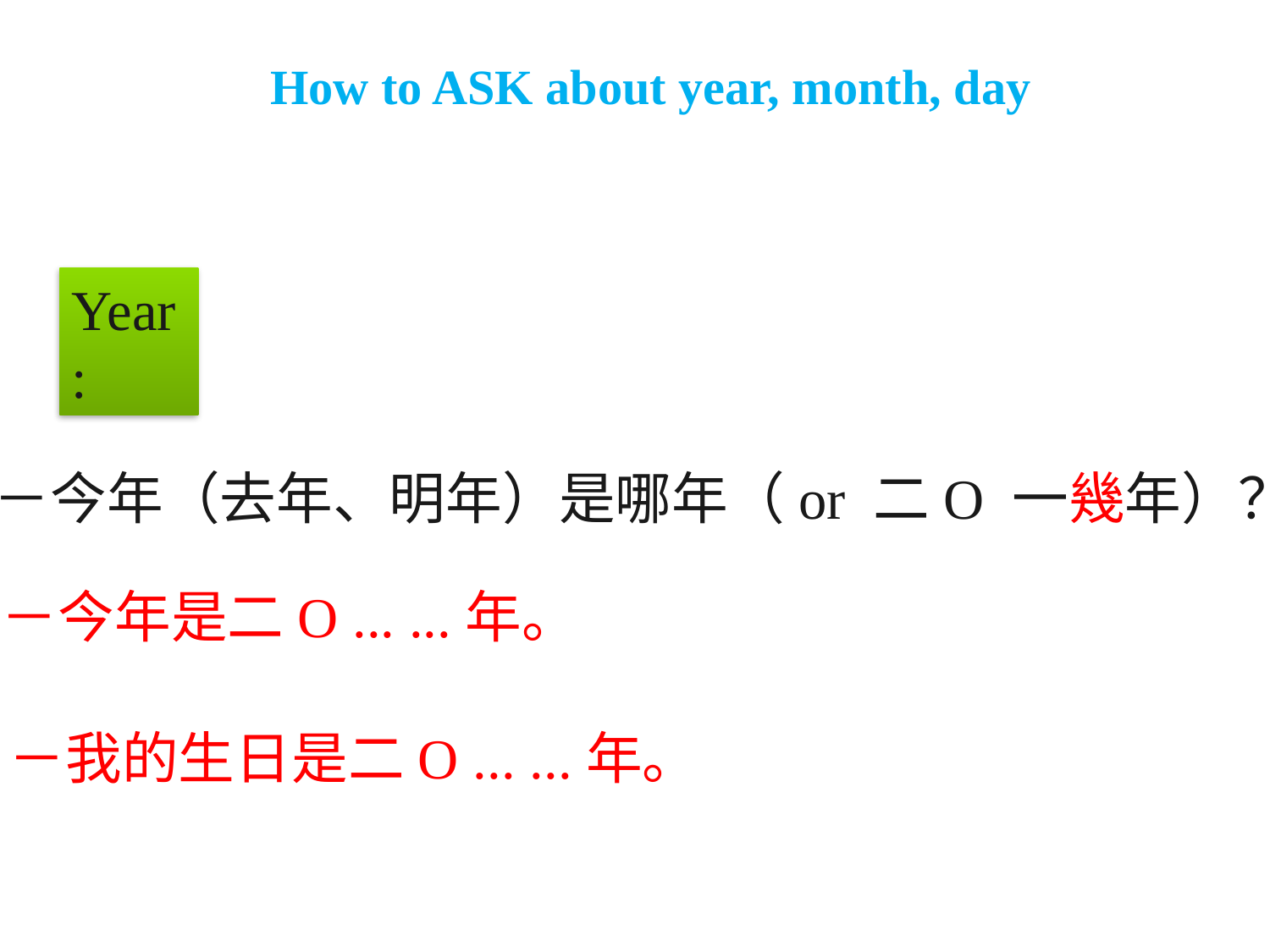

# How to ASK about year, month, day
Year:
－今年（去年、明年）是哪年（or 二O 一幾年）？
－今年是二O ... ...年。
－我的生日是二O ... ...年。